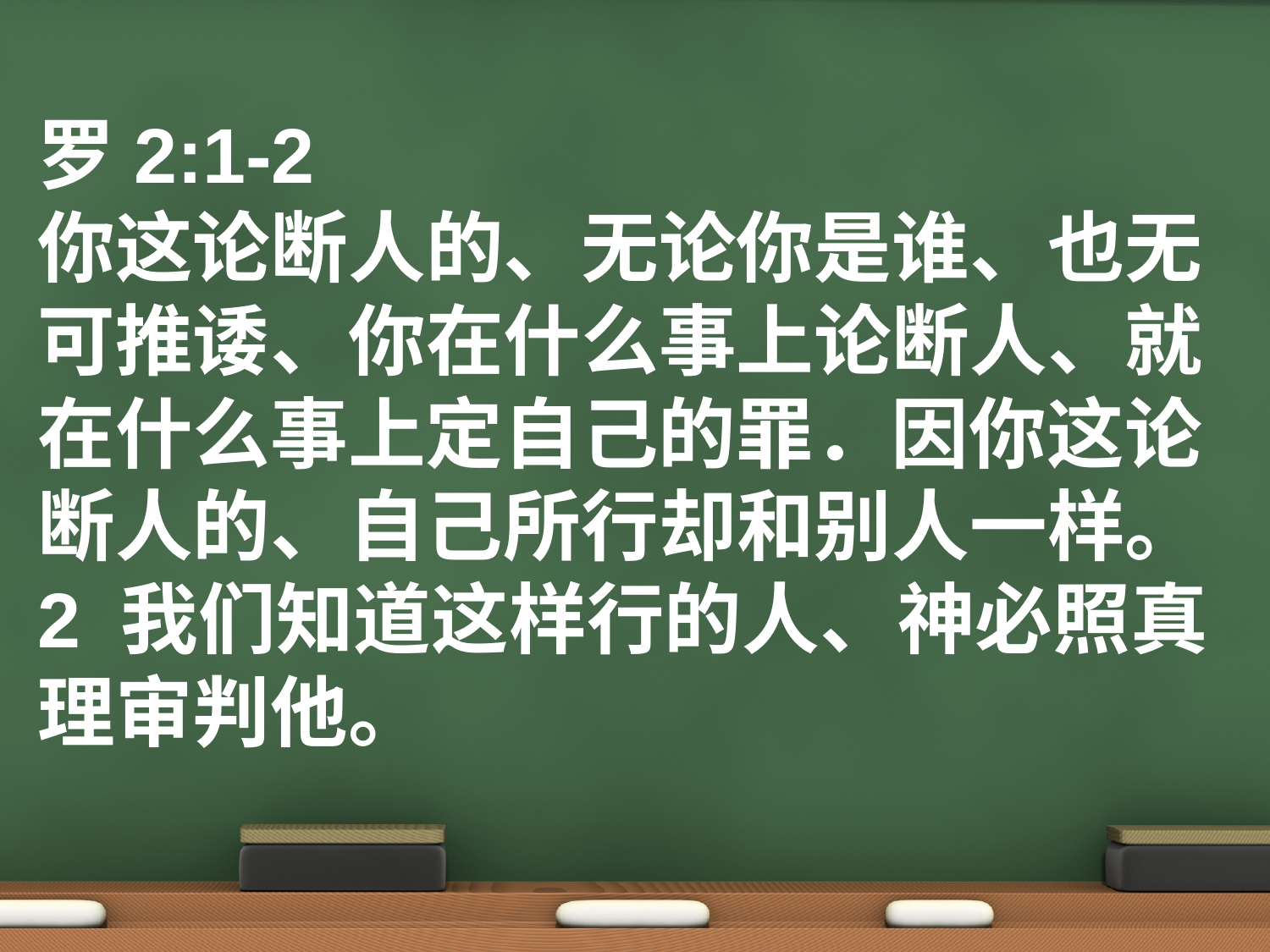

罗2:1-2
你这论断人的、无论你是谁、也无可推诿、你在什么事上论断人、就在什么事上定自己的罪．因你这论断人的、自己所行却和别人一样。2 我们知道这样行的人、神必照真理审判他。